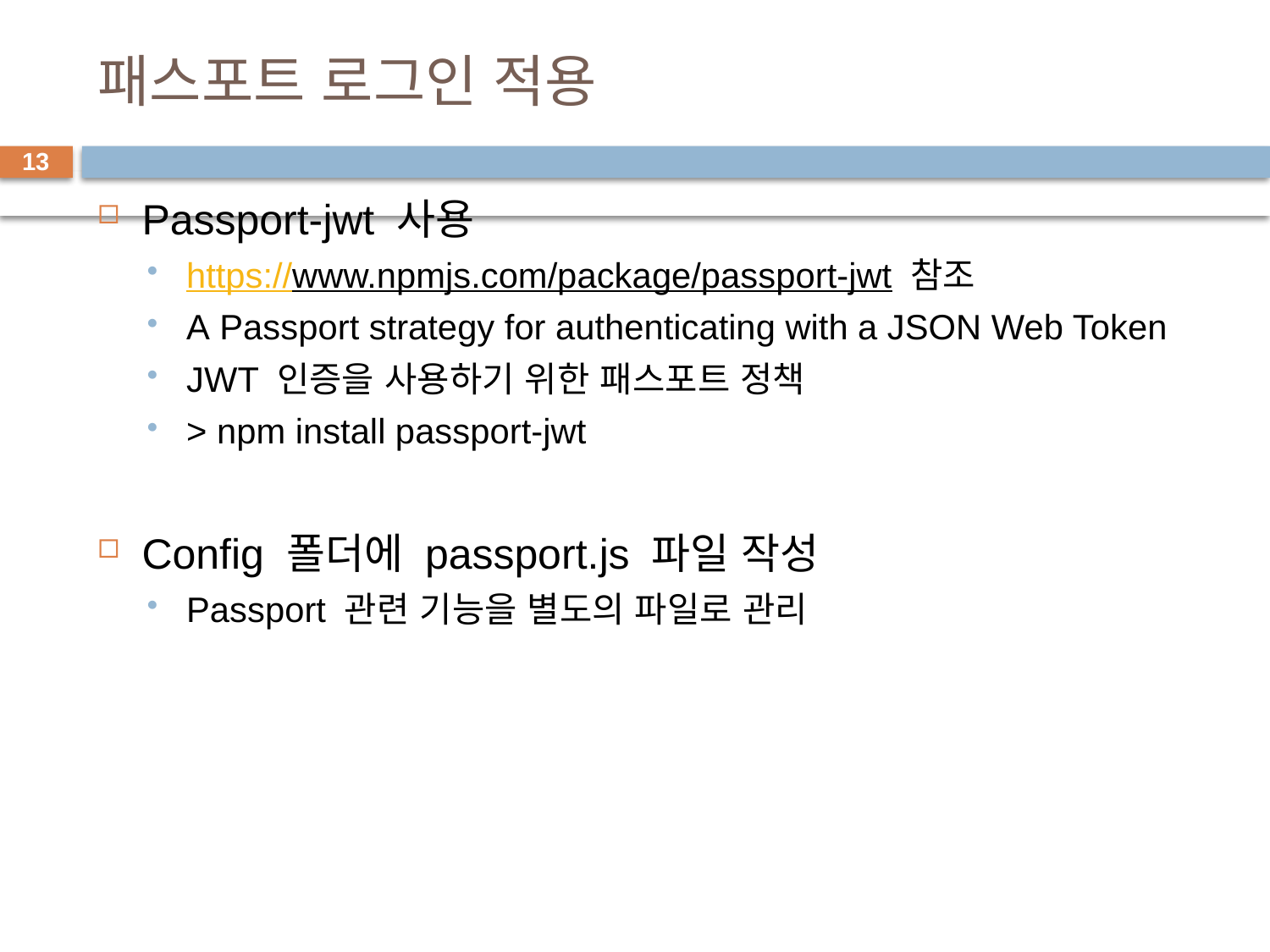

# 패스포트 로그인 적용
13
Passport-jwt 사용
https://www.npmjs.com/package/passport-jwt 참조
A Passport strategy for authenticating with a JSON Web Token
JWT 인증을 사용하기 위한 패스포트 정책
> npm install passport-jwt

Config 폴더에 passport.js 파일 작성
Passport 관련 기능을 별도의 파일로 관리